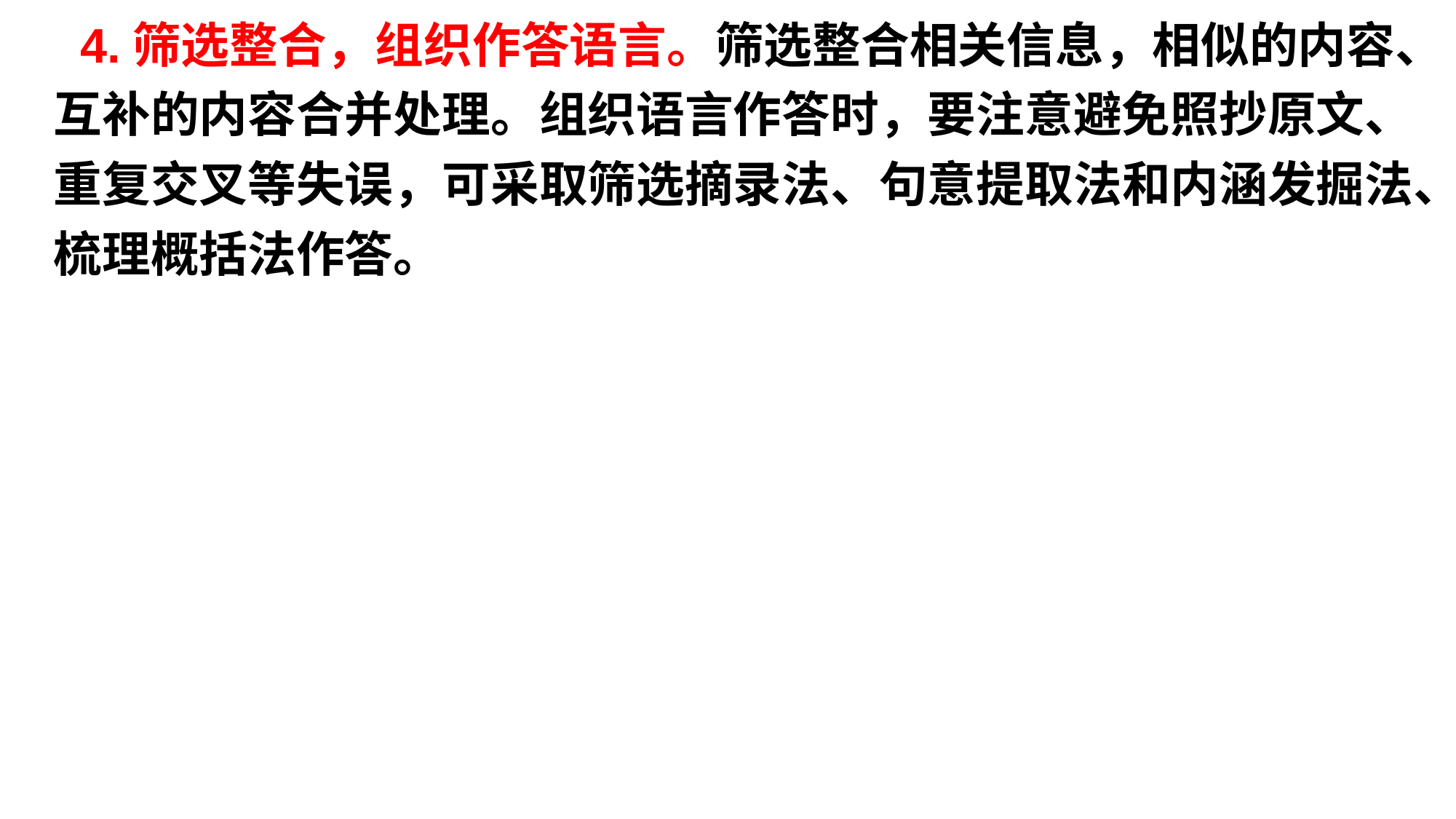

4.筛选整合，组织作答语言。筛选整合相关信息，相似的内容、互补的内容合并处理。组织语言作答时，要注意避免照抄原文、重复交叉等失误，可采取筛选摘录法、句意提取法和内涵发掘法、梳理概括法作答。